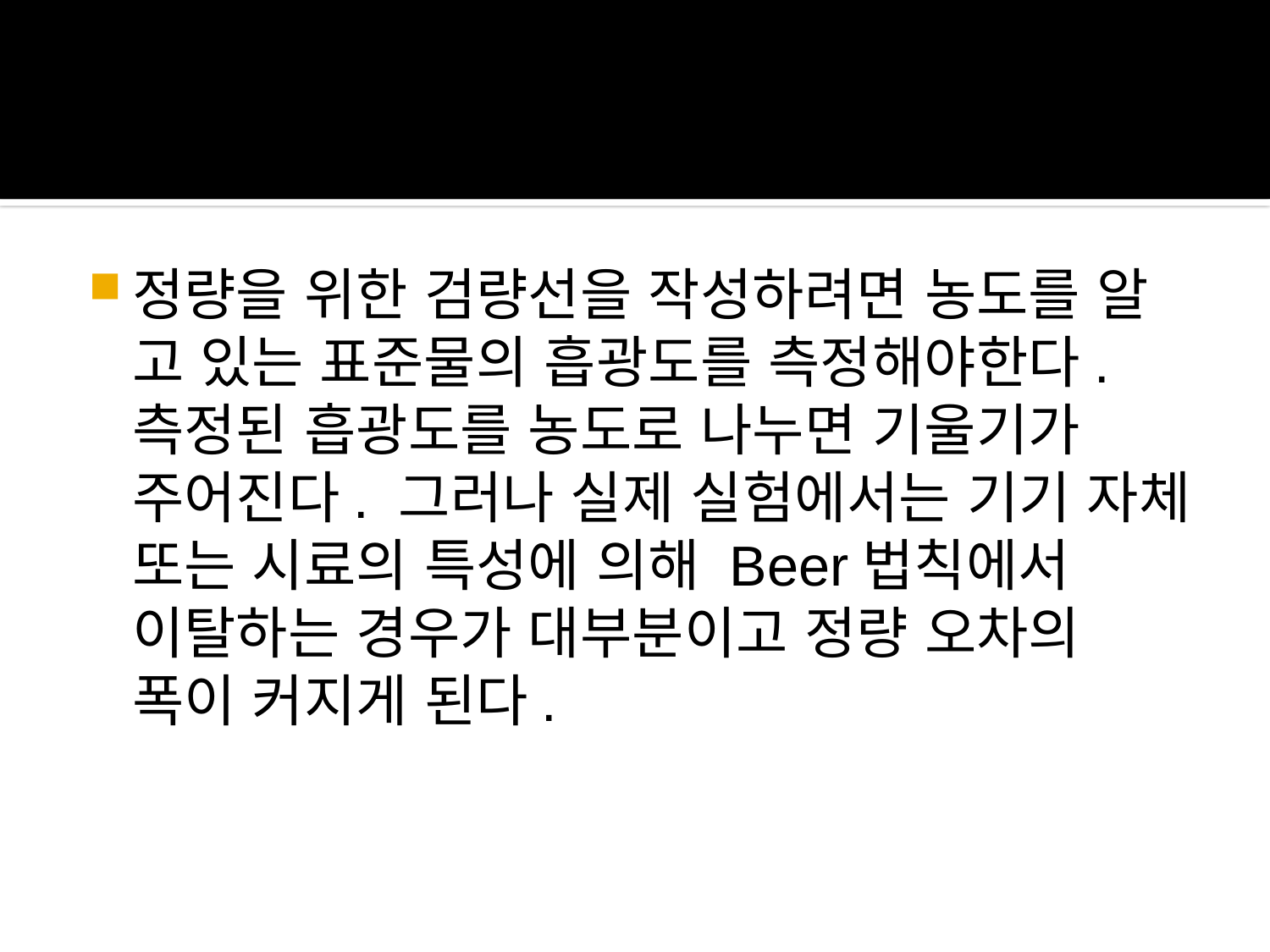

정량을 위한 검량선을 작성하려면 농도를 알 고 있는 표준물의 흡광도를 측정해야한다. 측정된 흡광도를 농도로 나누면 기울기가 주어진다. 그러나 실제 실험에서는 기기 자체 또는 시료의 특성에 의해 Beer법칙에서 이탈하는 경우가 대부분이고 정량 오차의 폭이 커지게 된다.